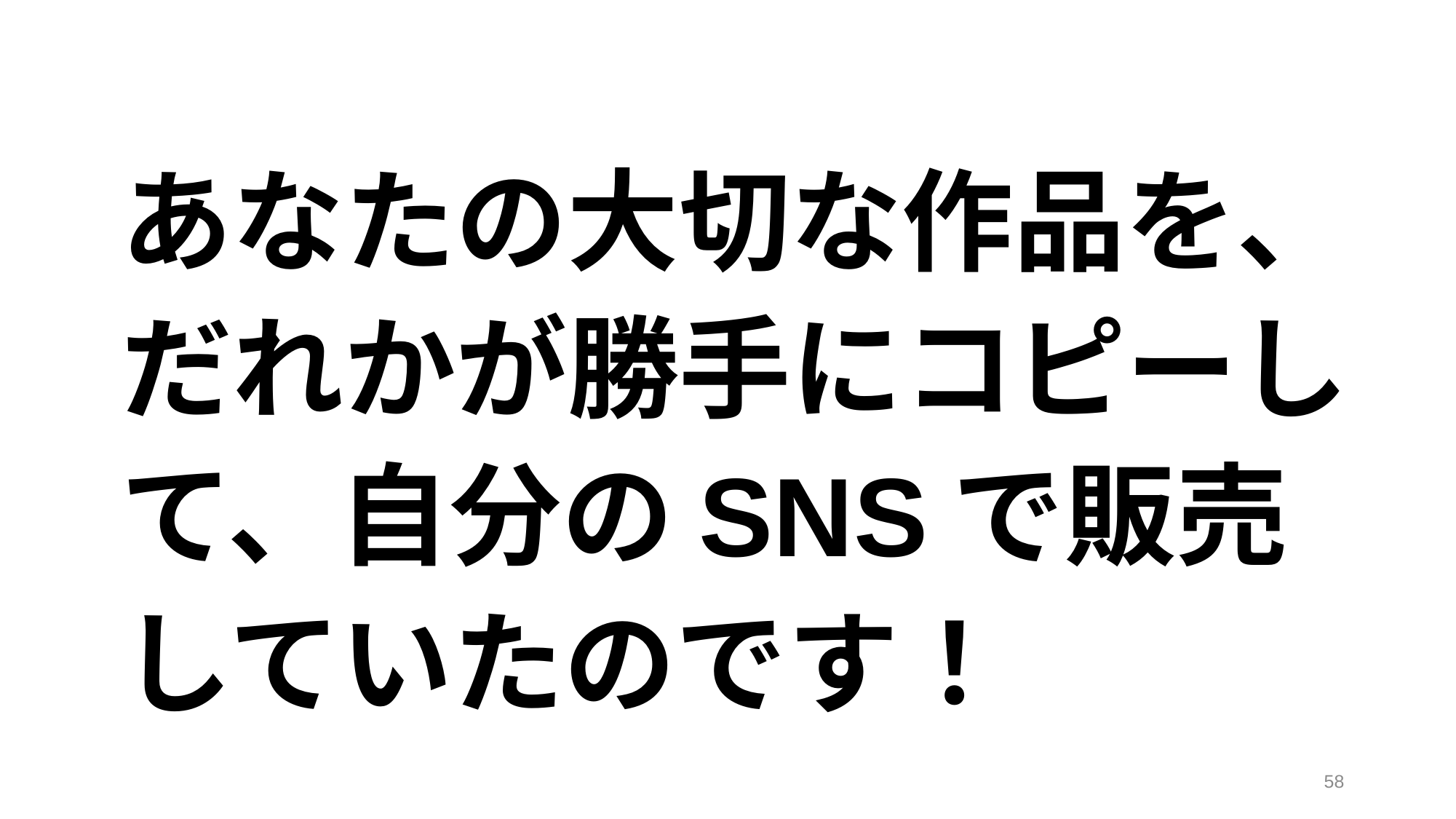

あなたの大切な作品を、だれかが勝手にコピーして、自分のSNSで販売していたのです！
58